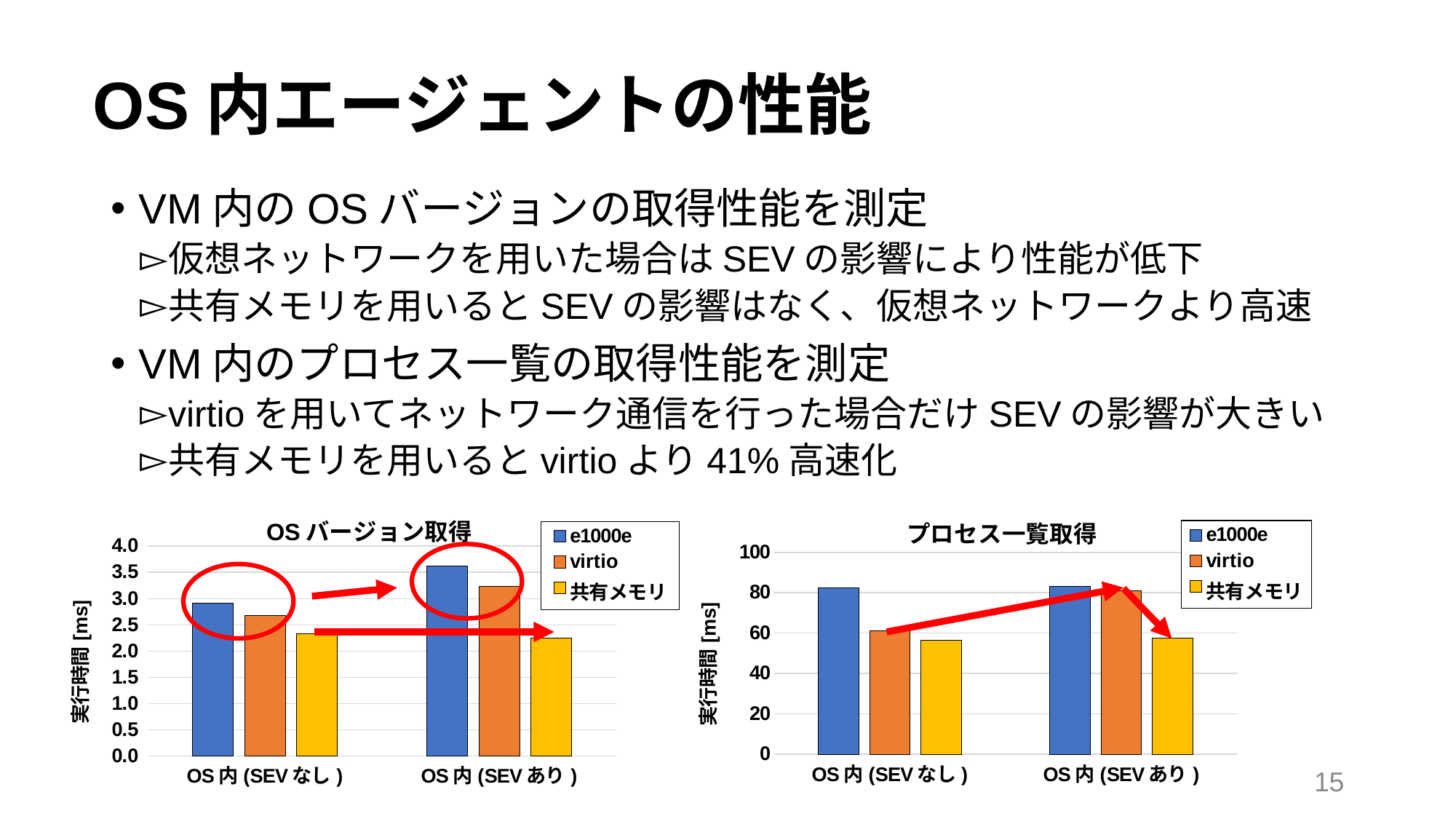

# OS内エージェントの性能
VM内のOSバージョンの取得性能を測定
仮想ネットワークを用いた場合はSEVの影響により性能が低下
共有メモリを用いるとSEVの影響はなく、仮想ネットワークより高速
VM内のプロセス一覧の取得性能を測定
virtioを用いてネットワーク通信を行った場合だけSEVの影響が大きい
共有メモリを用いるとvirtioより41%高速化

### Chart: OSバージョン取得

| Category | e1000e | virtio | 共有メモリ |
|---|---|---|---|
| OS内(SEVなし) | 2.9199897999999997 | 2.676946 | 2.3287199999999997 |
| OS内(SEVあり) | 3.6210638000000004 | 3.2276325 | 2.246884 |

### Chart: プロセス一覧取得

| Category | e1000e | virtio | 共有メモリ |
|---|---|---|---|
| OS内(SEVなし) | 82.381136 | 61.230819999999994 | 56.520540000000004 |
| OS内(SEVあり) | 83.24551199999999 | 81.10218 | 57.414 |

15